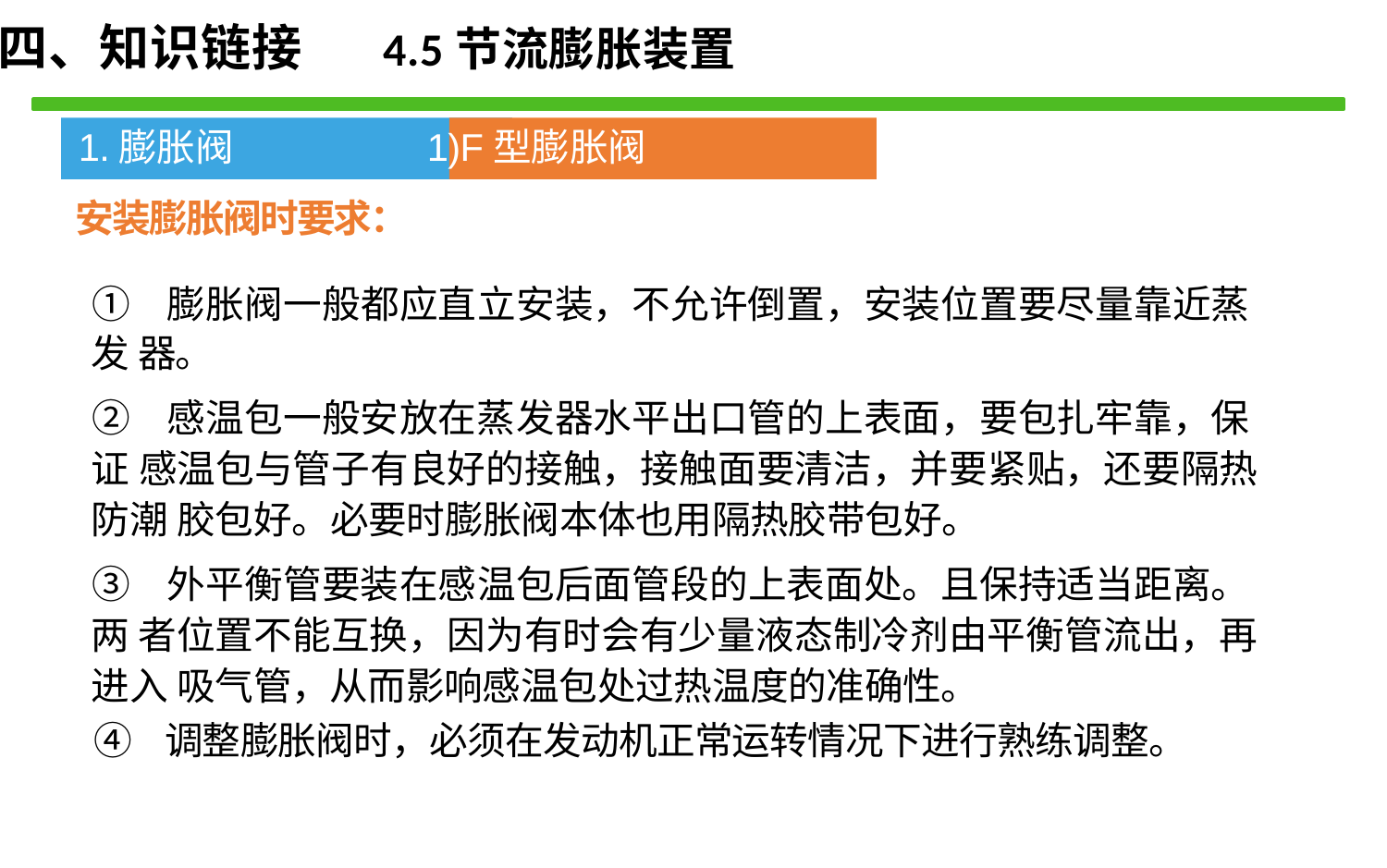

四、知识链接     4.5节流膨胀装置

1.膨胀阀                     1)F型膨胀阀

安装膨胀阀时要求：

①   膨胀阀一般都应直立安装，不允许倒置，安装位置要尽量靠近蒸发 器。
②   感温包一般安放在蒸发器水平出口管的上表面，要包扎牢靠，保证 感温包与管子有良好的接触，接触面要清洁，并要紧贴，还要隔热防潮 胶包好。必要时膨胀阀本体也用隔热胶带包好。
③   外平衡管要装在感温包后面管段的上表面处。且保持适当距离。两 者位置不能互换，因为有时会有少量液态制冷剂由平衡管流出，再进入 吸气管，从而影响感温包处过热温度的准确性。

④   调整膨胀阀时，必须在发动机正常运转情况下进行熟练调整。